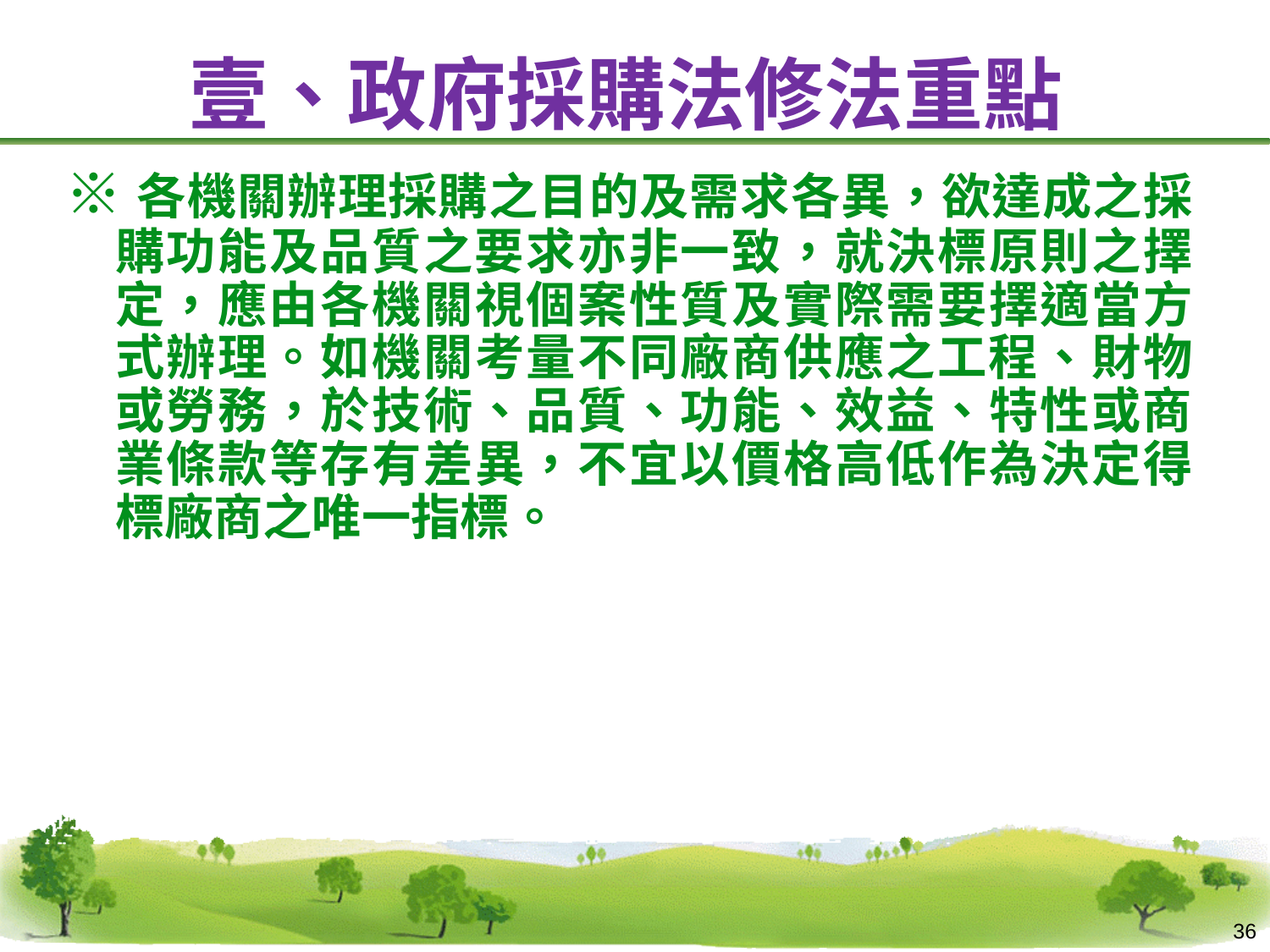

壹、政府採購法修法重點
※各機關辦理採購之目的及需求各異，欲達成之採購功能及品質之要求亦非一致，就決標原則之擇定，應由各機關視個案性質及實際需要擇適當方式辦理。如機關考量不同廠商供應之工程、財物或勞務，於技術、品質、功能、效益、特性或商業條款等存有差異，不宜以價格高低作為決定得標廠商之唯一指標。
36